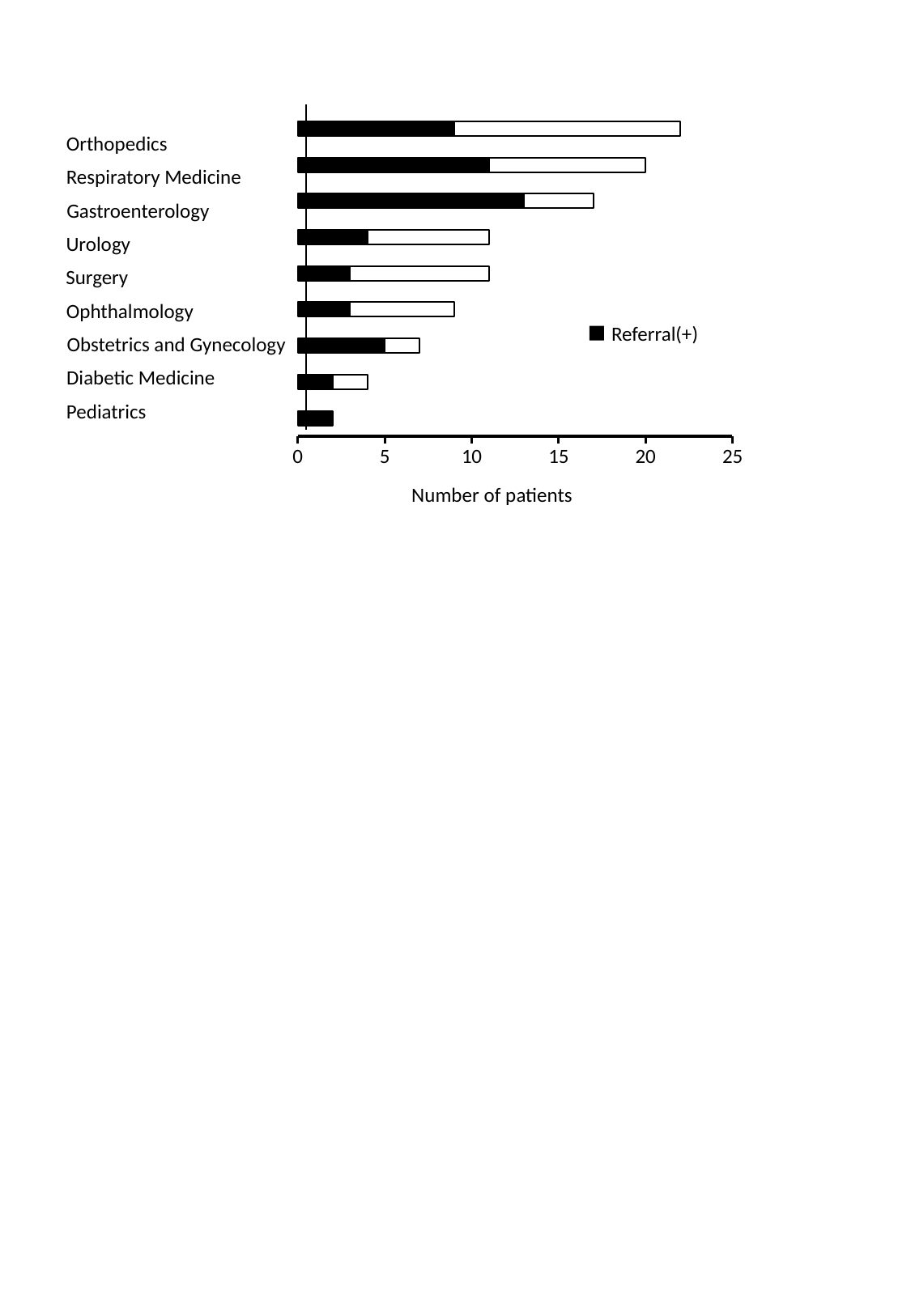

### Chart

| Category | 紹介(+) | 紹介(-) |
|---|---|---|
| 小児 | 2.0 | 0.0 |
| 糖内 | 2.0 | 2.0 |
| 産婦 | 5.0 | 2.0 |
| 眼科 | 3.0 | 6.0 |
| 外科 | 3.0 | 8.0 |
| 泌尿 | 4.0 | 7.0 |
| 消内 | 13.0 | 4.0 |
| 呼内 | 11.0 | 9.0 |
| 整形 | 9.0 | 13.0 |
Orthopedics
Respiratory Medicine
Gastroenterology
Urology
Surgery
Ophthalmology
Obstetrics and Gynecology
Diabetic Medicine
Pediatrics
Referral(+)

Number of patients